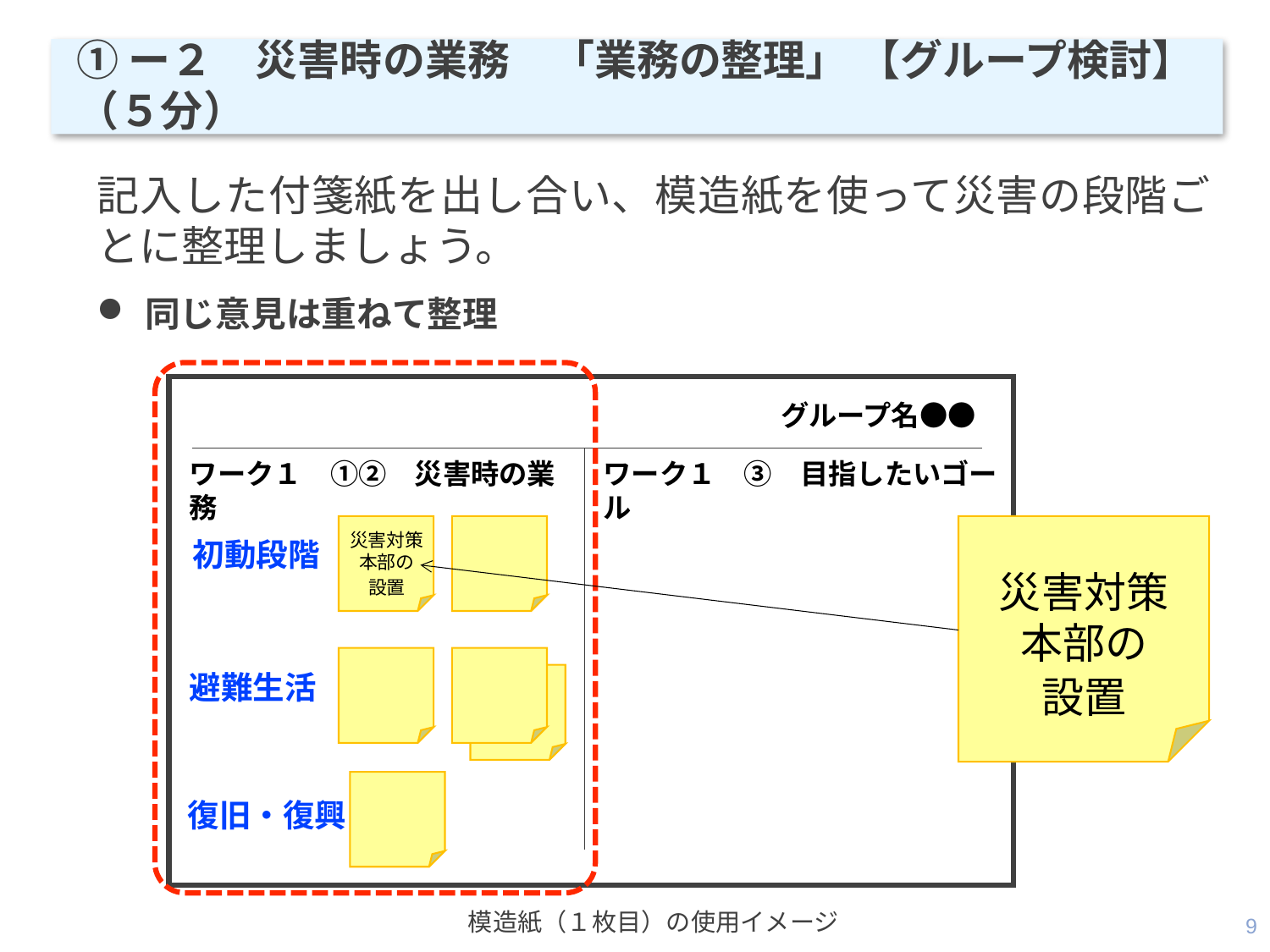

①ー２　災害時の業務　「業務の整理」 【グループ検討】（５分）
記入した付箋紙を出し合い、模造紙を使って災害の段階ごとに整理しましょう。
同じ意見は重ねて整理

グループ名●●
ワーク１　①②　災害時の業務
ワーク１　③　目指したいゴール

災害対策本部の
設置

災害対策本部の
設置
初動段階

避難生活

復旧・復興
9
模造紙（１枚目）の使用イメージ